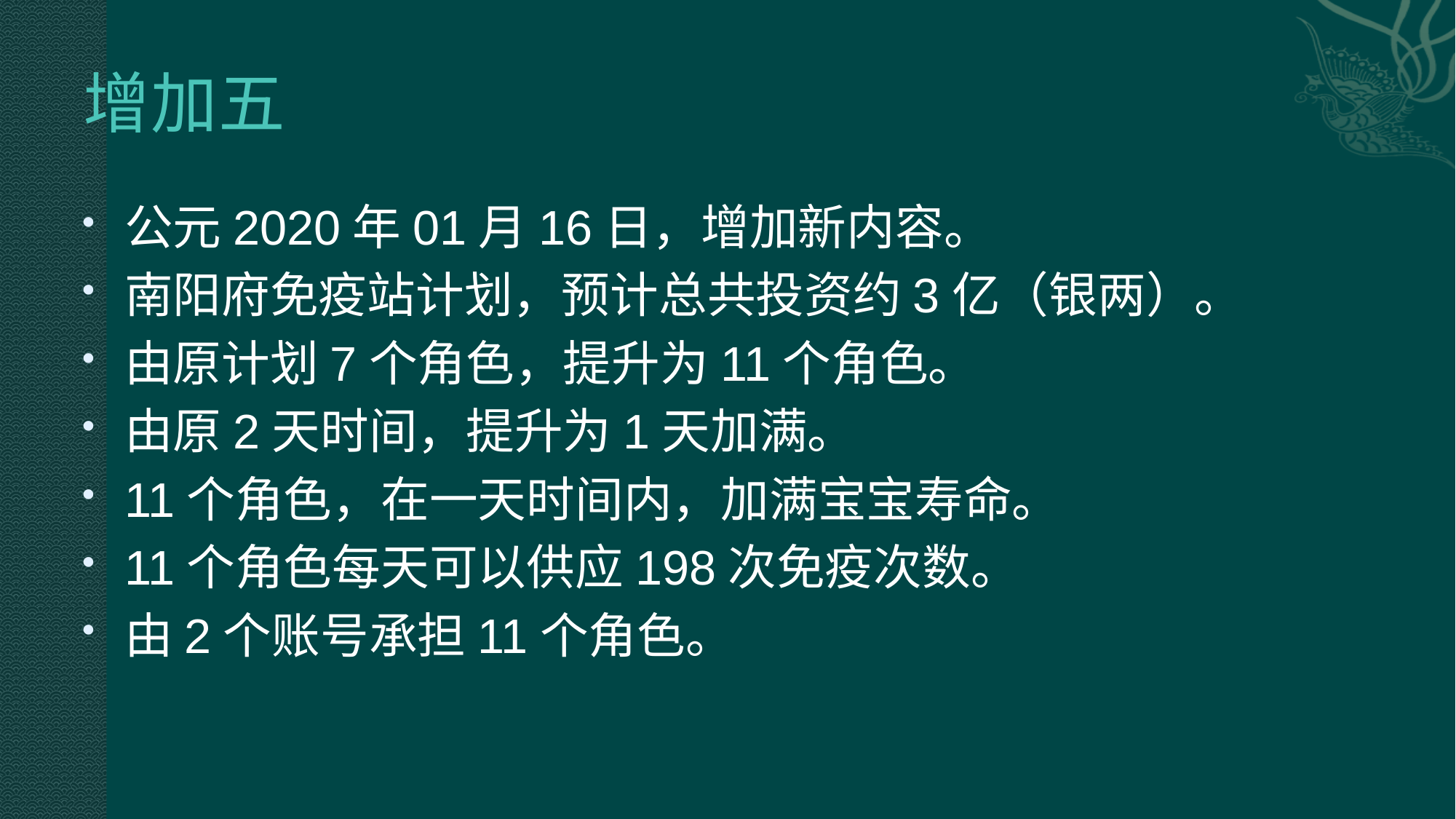

# 增加五
公元2020年01月16日，增加新内容。
南阳府免疫站计划，预计总共投资约3亿（银两）。
由原计划7个角色，提升为11个角色。
由原2天时间，提升为1天加满。
11个角色，在一天时间内，加满宝宝寿命。
11个角色每天可以供应198次免疫次数。
由2个账号承担11个角色。